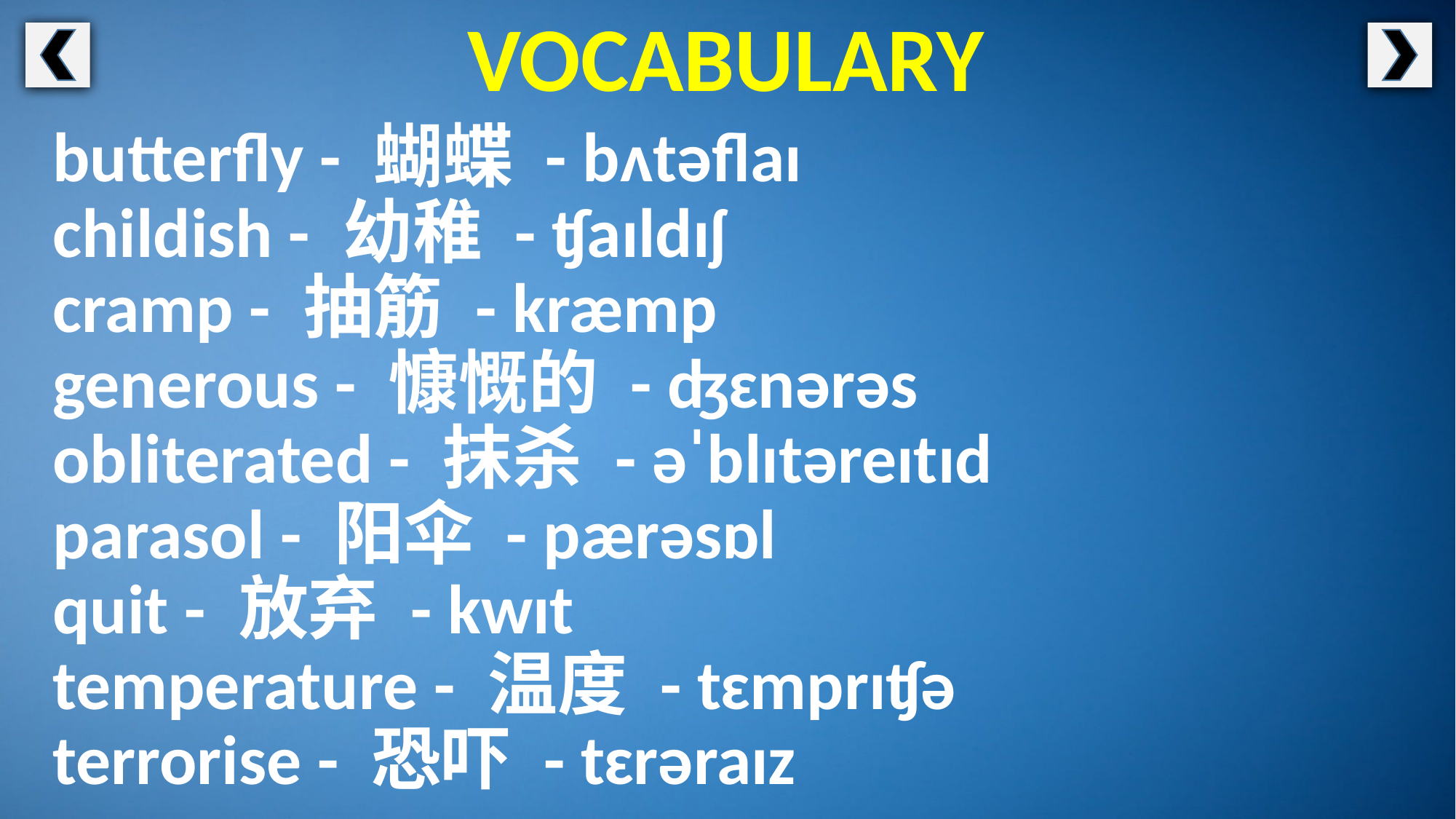

VOCABULARY
butterfly - 蝴蝶 - bʌtəflaɪ
childish - 幼稚 - ʧaɪldɪʃ
cramp - 抽筋 - kræmp
generous - 慷慨的 - ʤɛnərəs
obliterated - 抹杀 - əˈblɪtəreɪtɪd
parasol - 阳伞 - pærəsɒl
quit - 放弃 - kwɪt
temperature - 温度 - tɛmprɪʧə
terrorise - 恐吓 - tɛrəraɪz